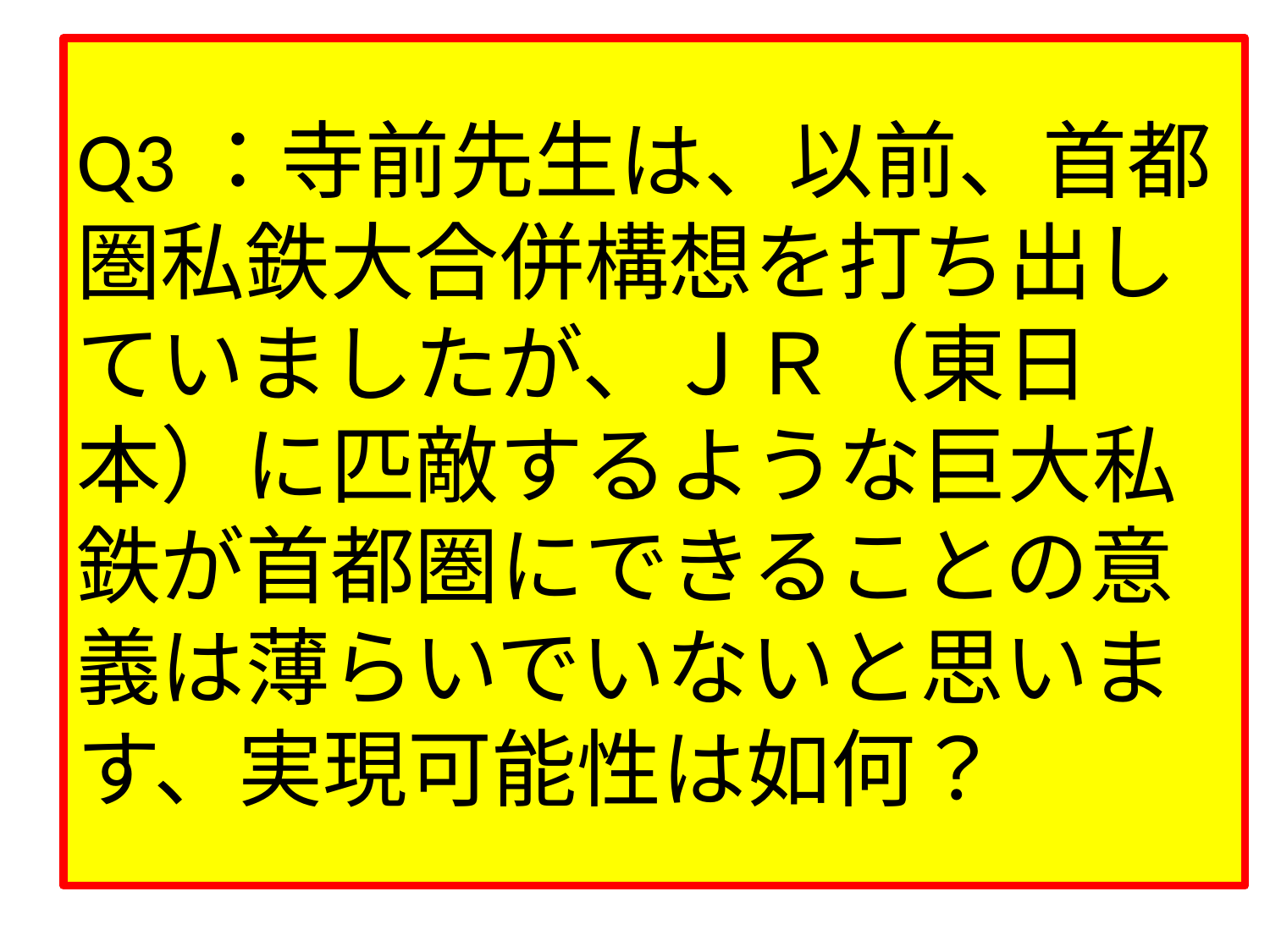

# Q3：寺前先生は、以前、首都圏私鉄大合併構想を打ち出していましたが、ＪＲ（東日本）に匹敵するような巨大私鉄が首都圏にできることの意義は薄らいでいないと思います、実現可能性は如何？